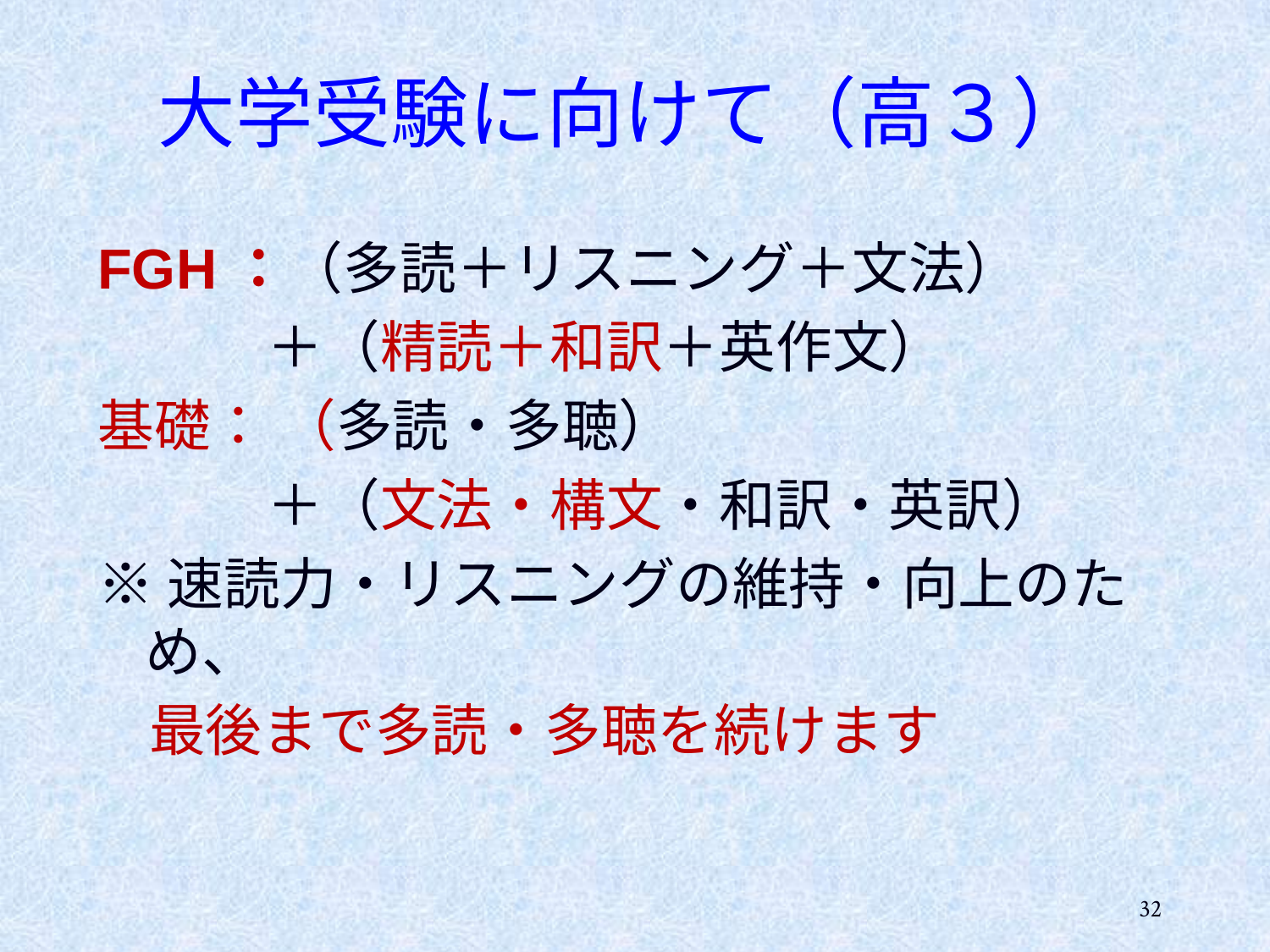

# 大学受験に向けて（高３）
FGH：（多読＋リスニング＋文法）
　　　＋（精読＋和訳＋英作文）
基礎： （多読・多聴）
　　　＋（文法・構文・和訳・英訳）
※速読力・リスニングの維持・向上のため、
   最後まで多読・多聴を続けます
32